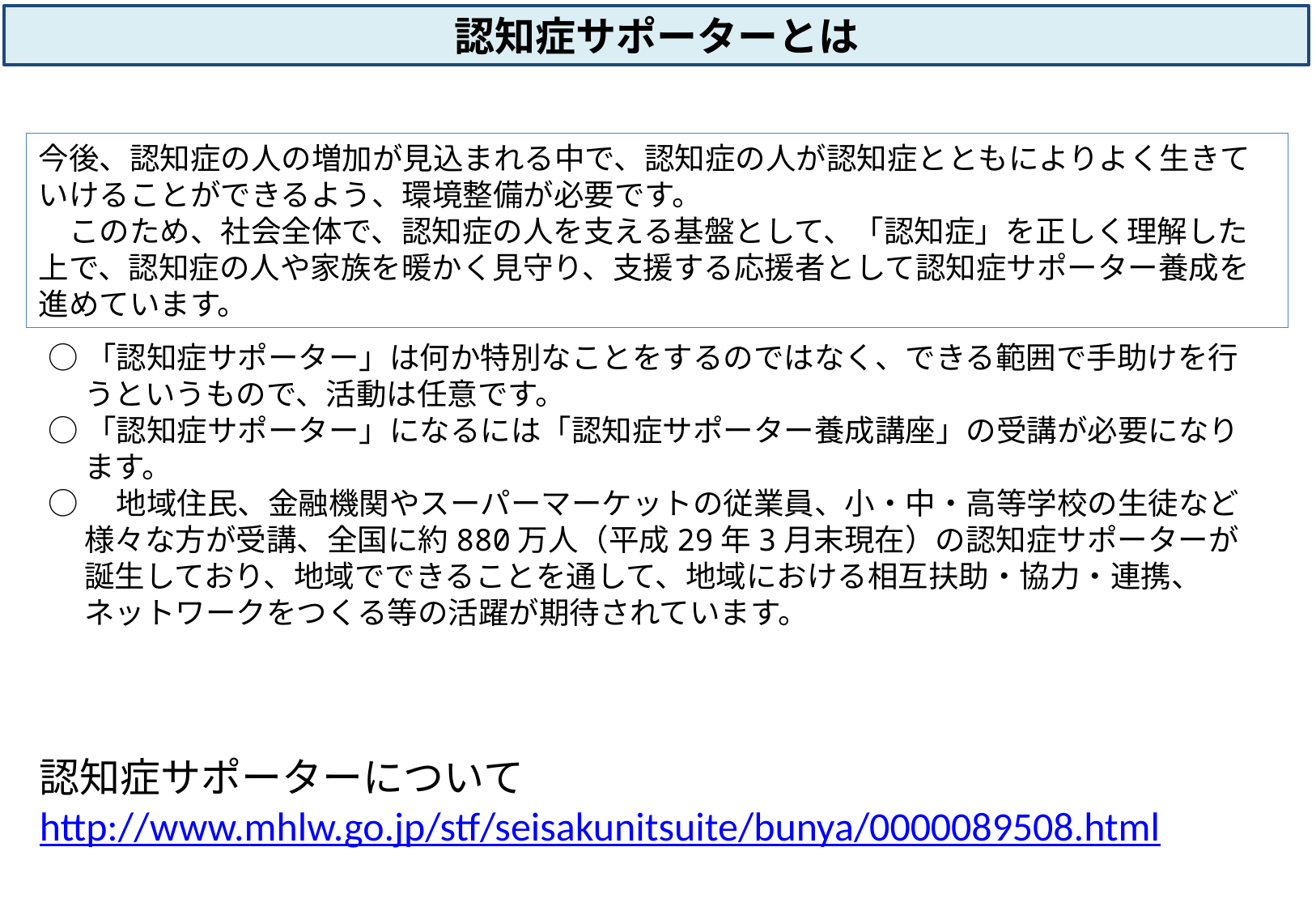

認知症サポーターとは
今後、認知症の人の増加が見込まれる中で、認知症の人が認知症とともによりよく生きていけることができるよう、環境整備が必要です。
　このため、社会全体で、認知症の人を支える基盤として、「認知症」を正しく理解した上で、認知症の人や家族を暖かく見守り、支援する応援者として認知症サポーター養成を進めています。
○「認知症サポーター」は何か特別なことをするのではなく、できる範囲で手助けを行うというもので、活動は任意です。
○「認知症サポーター」になるには「認知症サポーター養成講座」の受講が必要になります。
○　地域住民、金融機関やスーパーマーケットの従業員、小・中・高等学校の生徒など様々な方が受講、全国に約880万人（平成29年3月末現在）の認知症サポーターが誕生しており、地域でできることを通して、地域における相互扶助・協力・連携、ネットワークをつくる等の活躍が期待されています。
認知症サポーターについて
http://www.mhlw.go.jp/stf/seisakunitsuite/bunya/0000089508.html